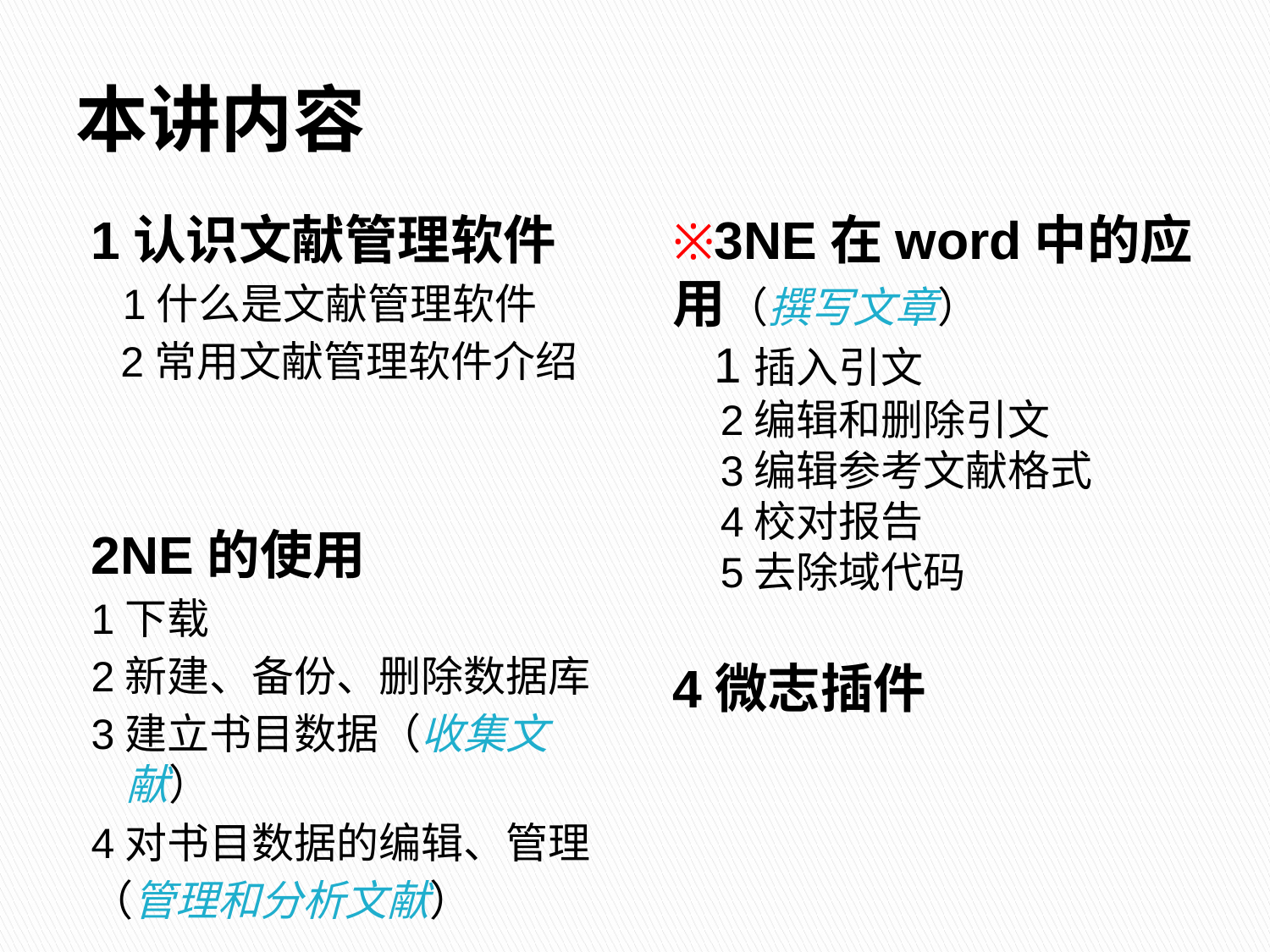

# 本讲内容
1认识文献管理软件
   1什么是文献管理软件
   2常用文献管理软件介绍

2NE的使用
1下载
2新建、备份、删除数据库
3建立书目数据（收集文献）
4对书目数据的编辑、管理
（管理和分析文献）

※3NE在word中的应用（撰写文章）
   1插入引文
    2编辑和删除引文
    3编辑参考文献格式
    4校对报告
    5去除域代码

4微志插件

4